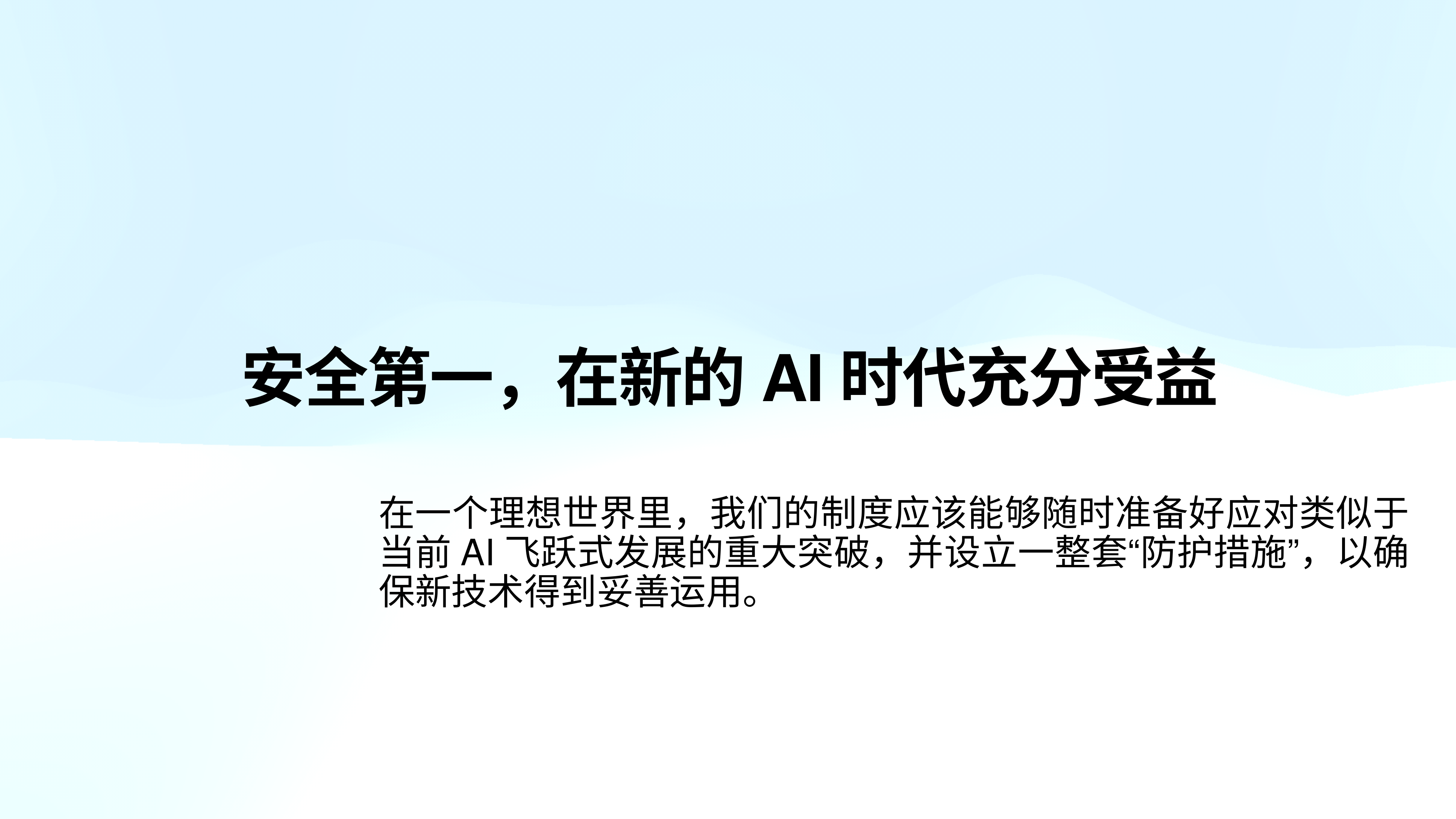

安全第一，在新的AI时代充分受益
在一个理想世界里，我们的制度应该能够随时准备好应对类似于当前AI飞跃式发展的重大突破，并设立一整套“防护措施”，以确保新技术得到妥善运用。